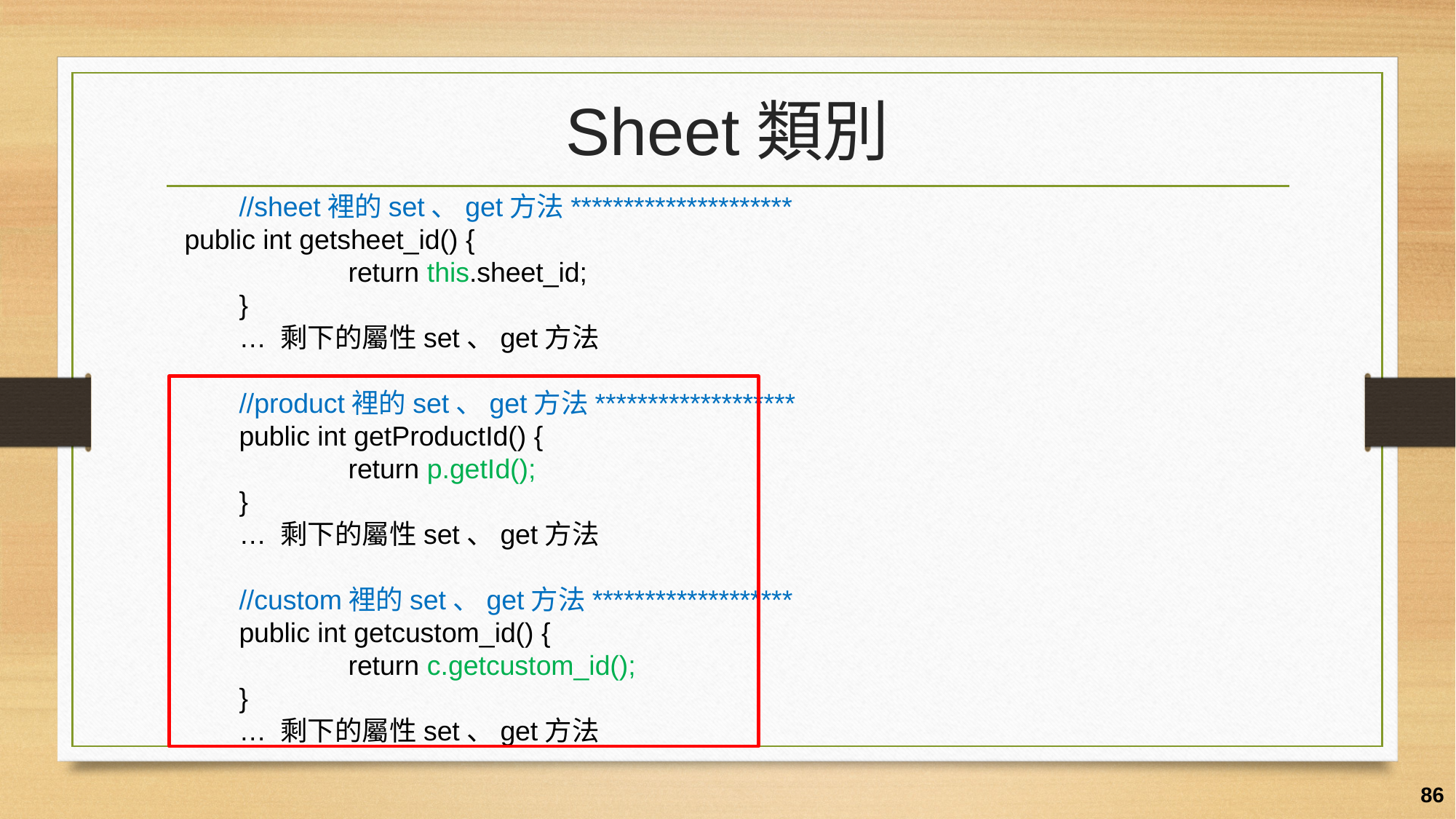

# Sheet類別
	//sheet裡的set、get方法*********************
public int getsheet_id() {
	      	return this.sheet_id;
	}
	… 剩下的屬性set、get方法

	//product裡的set、get方法*******************
	public int getProductId() {
		return p.getId();
	}
	… 剩下的屬性set、get方法

	//custom裡的set、get方法*******************
	public int getcustom_id() {
	 	return c.getcustom_id();
	}
	… 剩下的屬性set、get方法

86